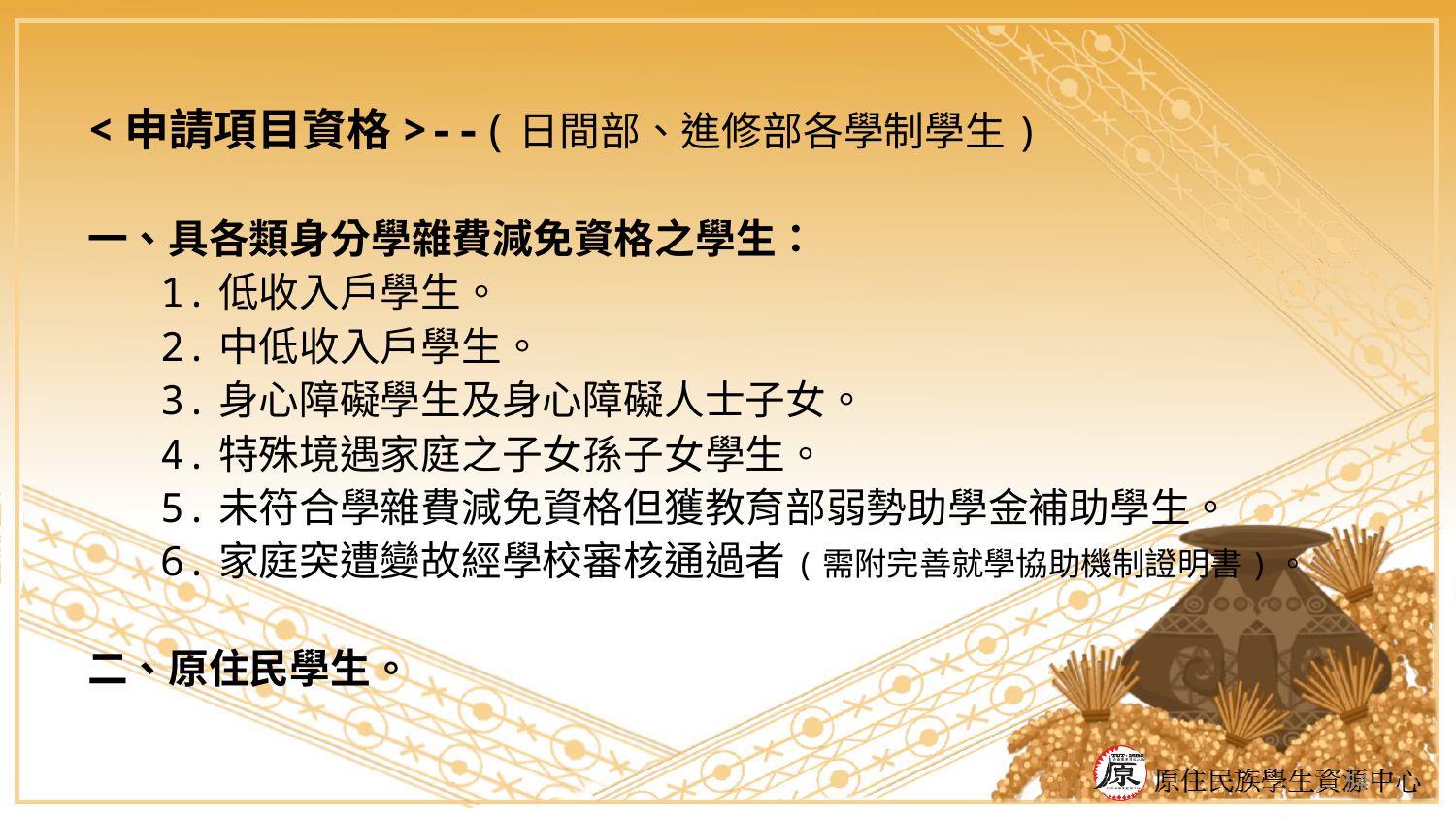

<申請項目資格>--(日間部、進修部各學制學生)

一、具各類身分學雜費減免資格之學生：
   1.低收入戶學生。
   2.中低收入戶學生。
   3.身心障礙學生及身心障礙人士子女。
   4.特殊境遇家庭之子女孫子女學生。
   5.未符合學雜費減免資格但獲教育部弱勢助學金補助學生。
   6.家庭突遭變故經學校審核通過者(需附完善就學協助機制證明書)。

二、原住民學生。
54